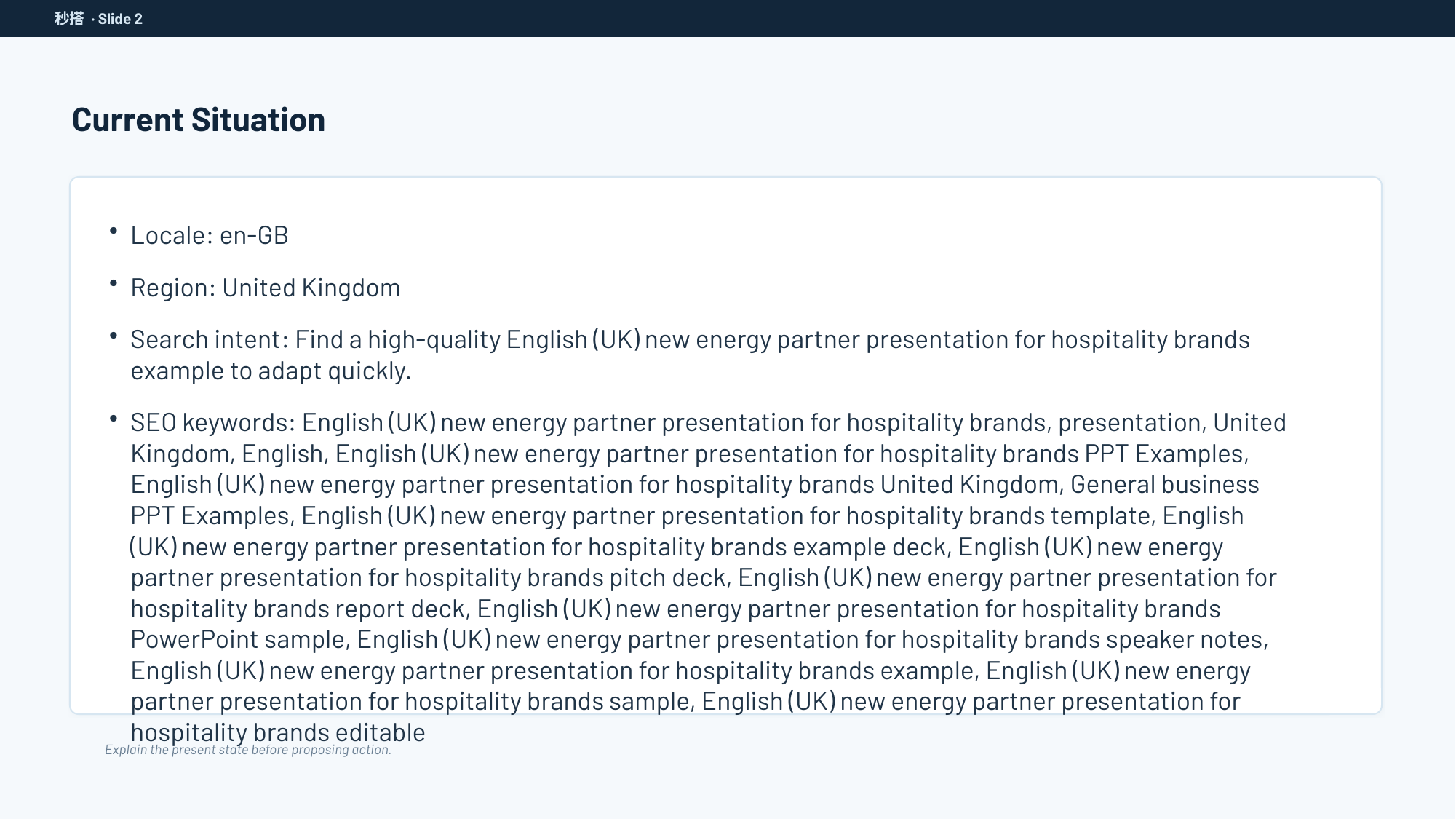

秒搭 · Slide 2
Current Situation

Locale: en-GB
Region: United Kingdom
Search intent: Find a high-quality English (UK) new energy partner presentation for hospitality brands example to adapt quickly.
SEO keywords: English (UK) new energy partner presentation for hospitality brands, presentation, United Kingdom, English, English (UK) new energy partner presentation for hospitality brands PPT Examples, English (UK) new energy partner presentation for hospitality brands United Kingdom, General business PPT Examples, English (UK) new energy partner presentation for hospitality brands template, English (UK) new energy partner presentation for hospitality brands example deck, English (UK) new energy partner presentation for hospitality brands pitch deck, English (UK) new energy partner presentation for hospitality brands report deck, English (UK) new energy partner presentation for hospitality brands PowerPoint sample, English (UK) new energy partner presentation for hospitality brands speaker notes, English (UK) new energy partner presentation for hospitality brands example, English (UK) new energy partner presentation for hospitality brands sample, English (UK) new energy partner presentation for hospitality brands editable
Explain the present state before proposing action.